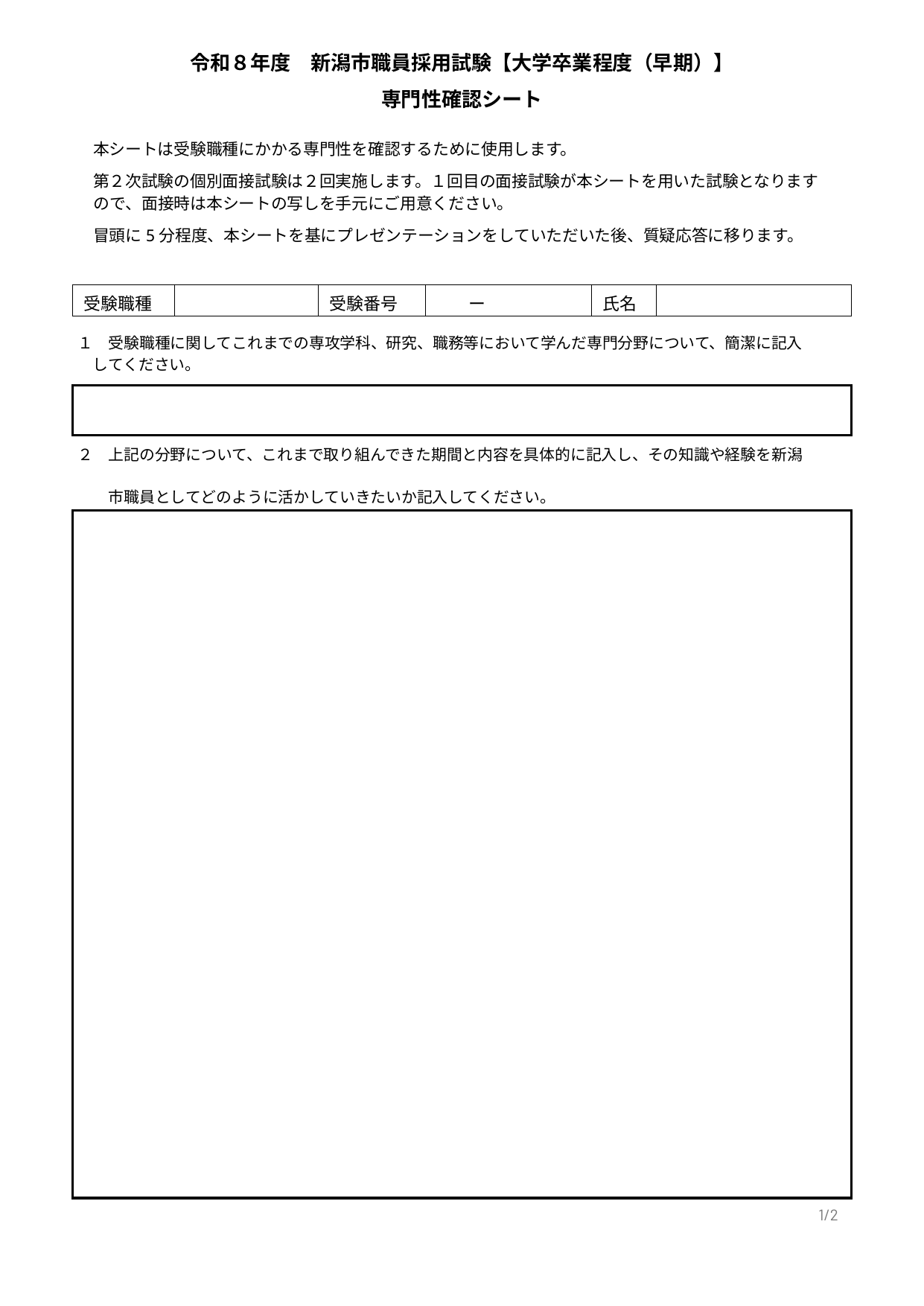

令和８年度　新潟市職員採用試験【大学卒業程度（早期）】
専門性確認シート

　本シートは受験職種にかかる専門性を確認するために使用します。
　第２次試験の個別面接試験は２回実施します。１回目の面接試験が本シートを用いた試験となります
　ので、面接時は本シートの写しを手元にご用意ください。
　冒頭に5分程度、本シートを基にプレゼンテーションをしていただいた後、質疑応答に移ります。

| 受験職種 |  | 受験番号 |  | ー |  | 氏名 |  |
| --- | --- | --- | --- | --- | --- | --- | --- |
１　受験職種に関してこれまでの専攻学科、研究、職務等において学んだ専門分野について、簡潔に記入
　してください。

２　上記の分野について、これまで取り組んできた期間と内容を具体的に記入し、その知識や経験を新潟
　　市職員としてどのように活かしていきたいか記入してください。

1/2